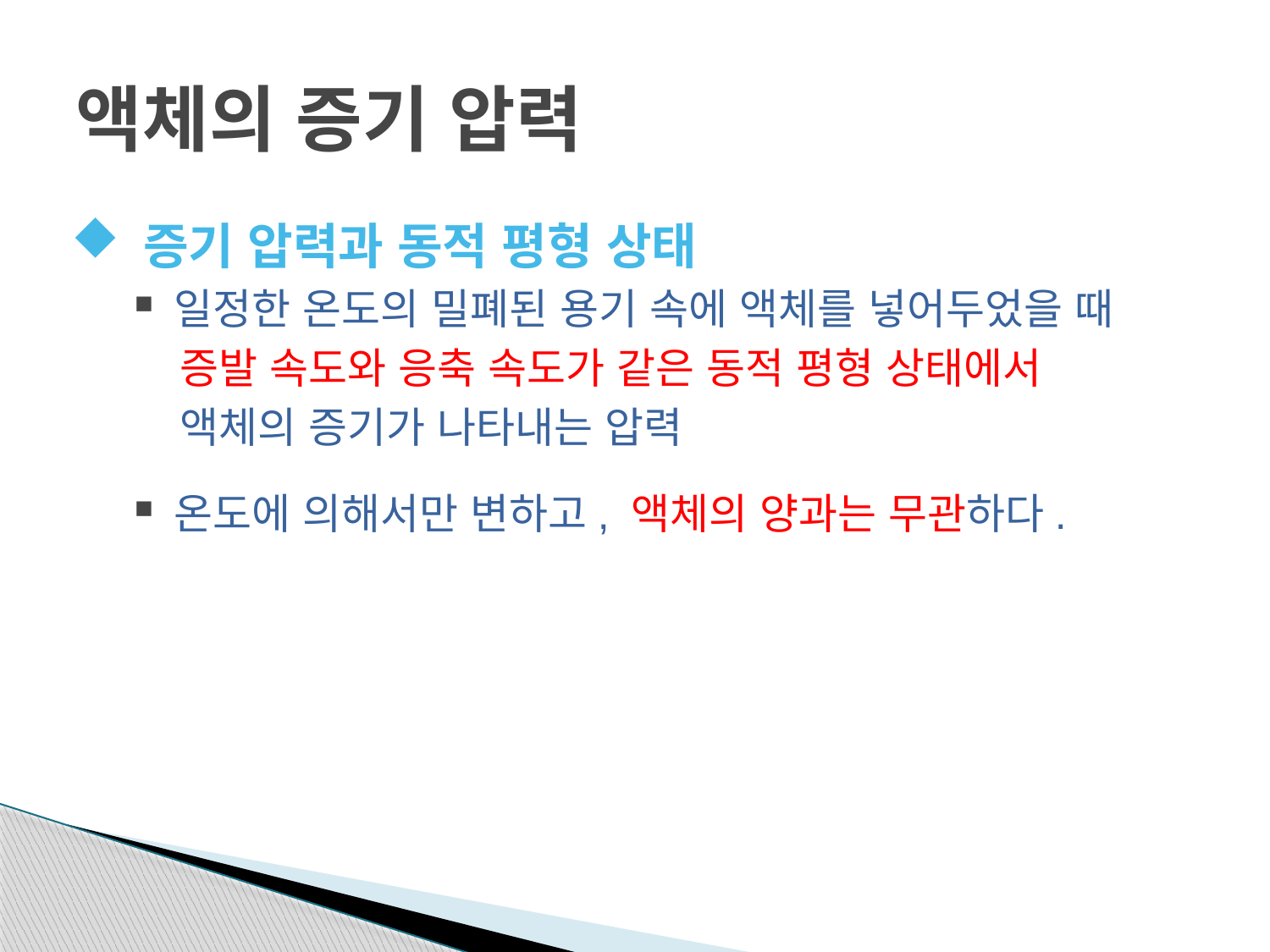

# 액체의 증기 압력
 증기 압력과 동적 평형 상태
일정한 온도의 밀폐된 용기 속에 액체를 넣어두었을 때
   증발 속도와 응축 속도가 같은 동적 평형 상태에서
   액체의 증기가 나타내는 압력

온도에 의해서만 변하고, 액체의 양과는 무관하다.